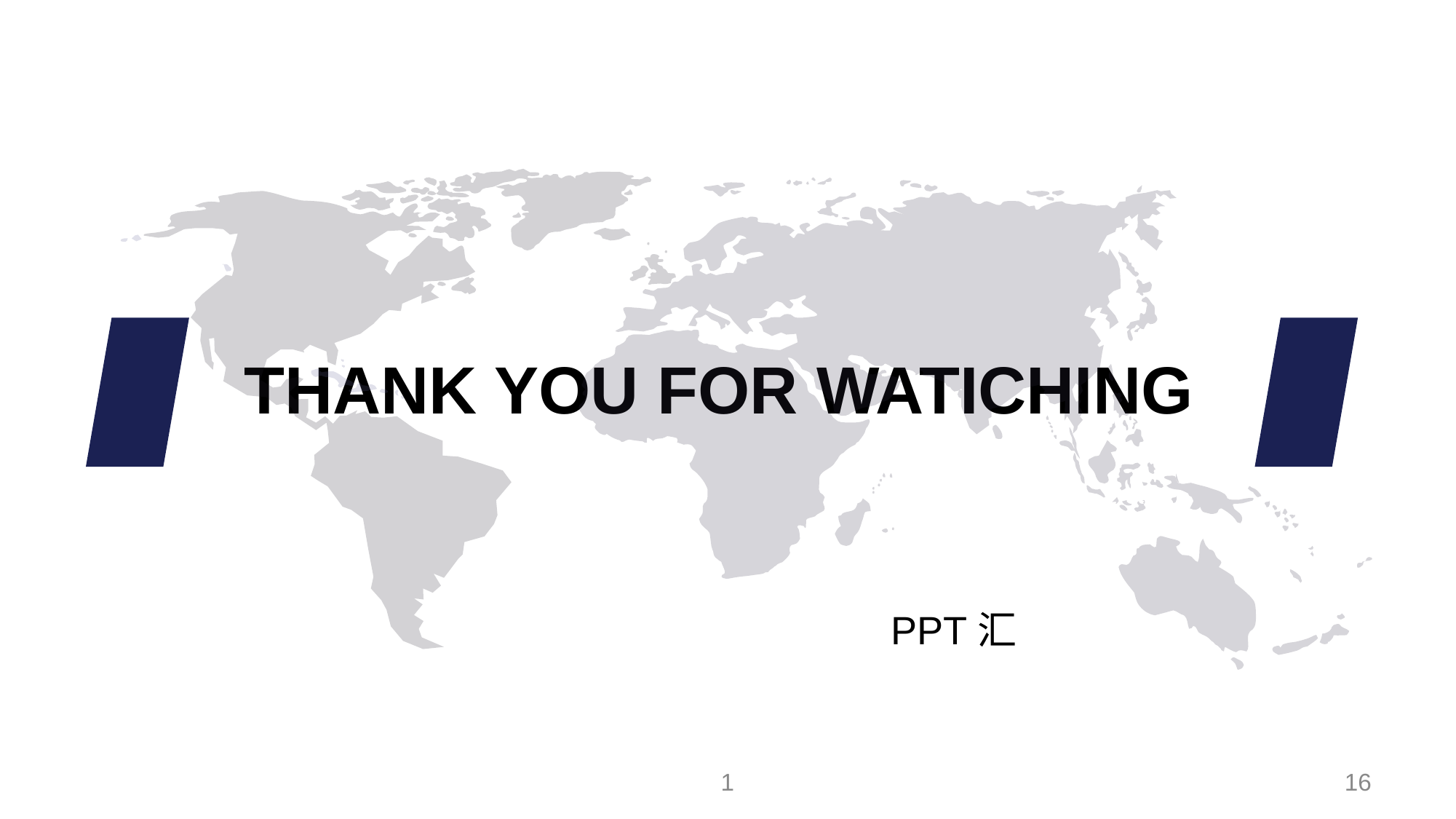

THANK YOU FOR WATICHING
PPT汇
1
16